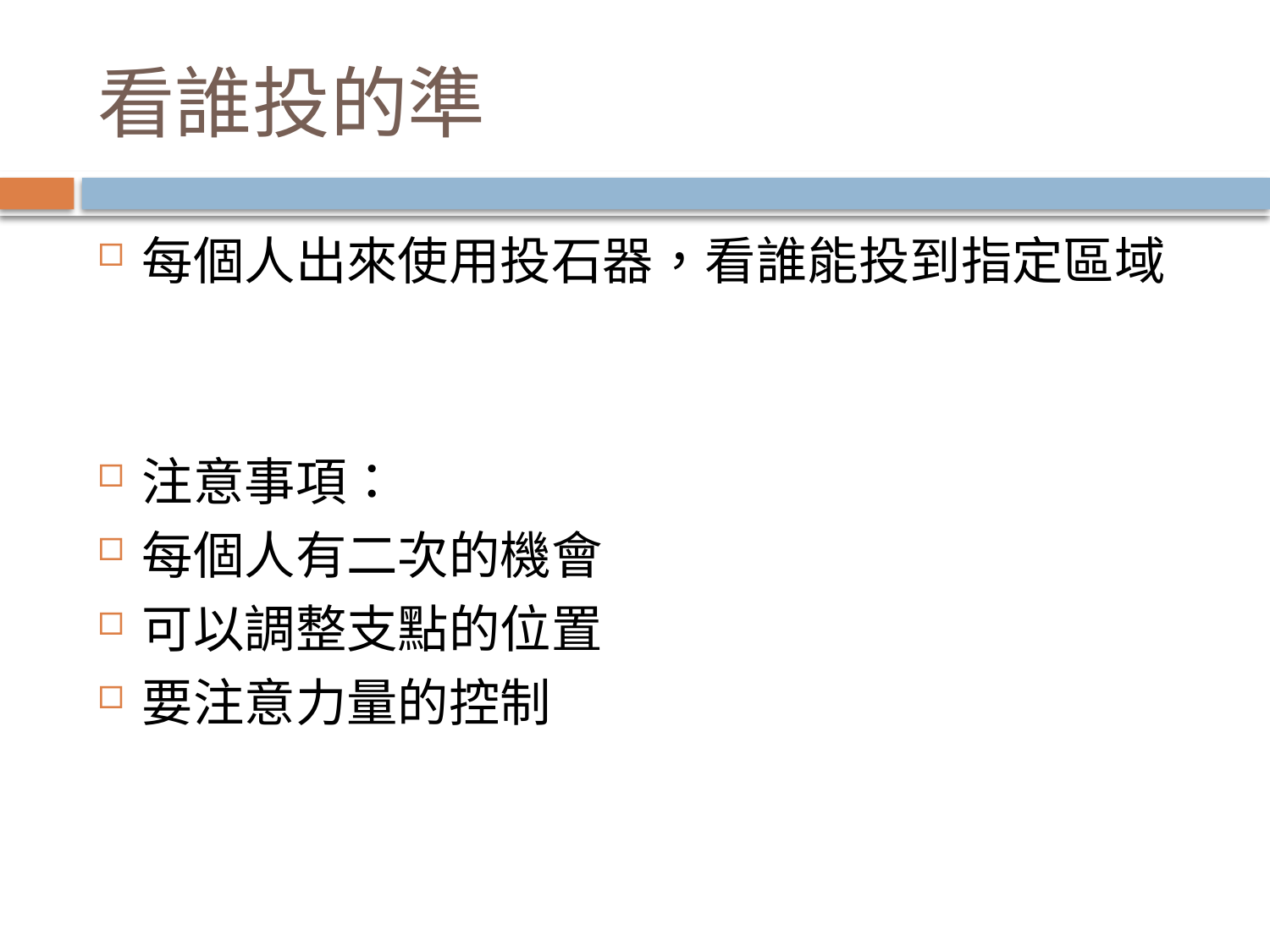

# 看誰投的準
每個人出來使用投石器，看誰能投到指定區域

注意事項：
每個人有二次的機會
可以調整支點的位置
要注意力量的控制